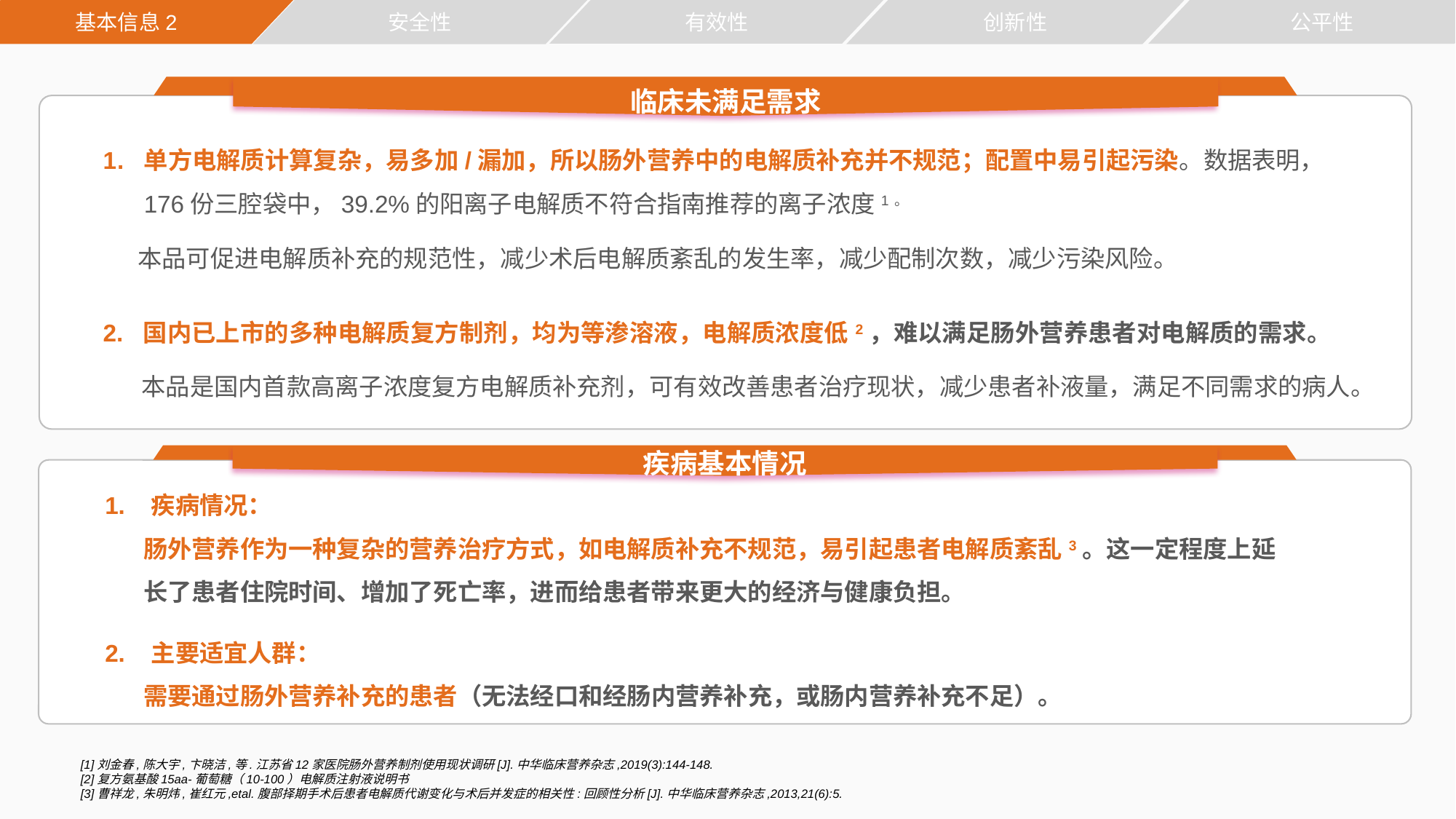

有效性
公平性
基本信息2
安全性
创新性

临床未满足需求

单方电解质计算复杂，易多加/漏加，所以肠外营养中的电解质补充并不规范；配置中易引起污染。数据表明，176份三腔袋中，39.2%的阳离子电解质不符合指南推荐的离子浓度1。

本品可促进电解质补充的规范性，减少术后电解质紊乱的发生率，减少配制次数，减少污染风险。
2.  国内已上市的多种电解质复方制剂，均为等渗溶液，电解质浓度低2，难以满足肠外营养患者对电解质的需求。

本品是国内首款高离子浓度复方电解质补充剂，可有效改善患者治疗现状，减少患者补液量，满足不同需求的病人。
疾病基本情况

1.   疾病情况：
      肠外营养作为一种复杂的营养治疗方式，如电解质补充不规范，易引起患者电解质紊乱3。这一定程度上延
      长了患者住院时间、增加了死亡率，进而给患者带来更大的经济与健康负担。
2.   主要适宜人群：
      需要通过肠外营养补充的患者（无法经口和经肠内营养补充，或肠内营养补充不足）。
[1]刘金春,陈大宇,卞晓洁,等.江苏省12家医院肠外营养制剂使用现状调研[J].中华临床营养杂志,2019(3):144-148.
[2]复方氨基酸15aa-葡萄糖（10-100）电解质注射液说明书
[3]曹祥龙,朱明炜,崔红元,etal.腹部择期⼿术后患者电解质代谢变化与术后并发症的相关性:回顾性分析[J].中华临床营养杂志,2013,21(6):5.